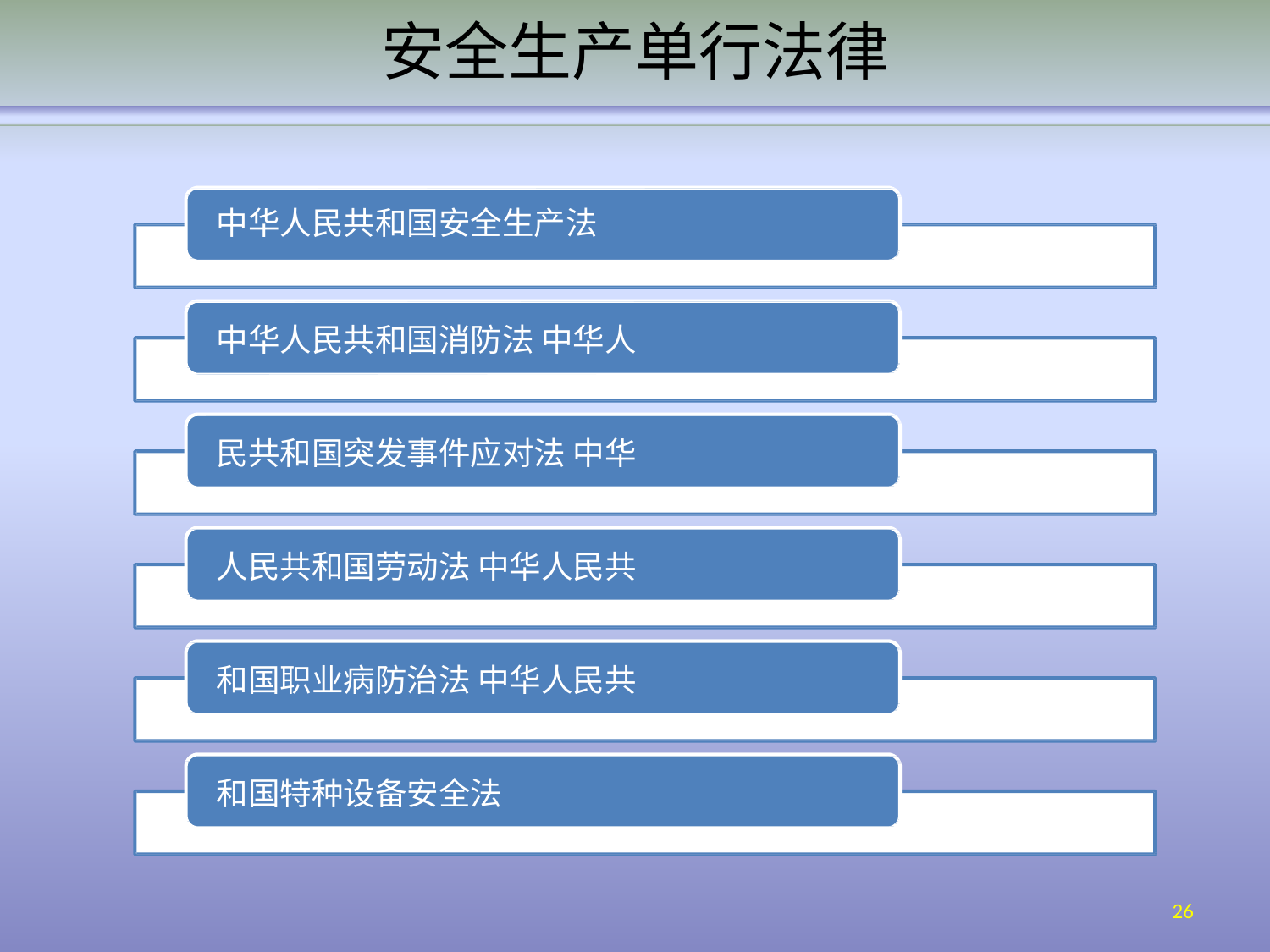

# 安全生产单行法律

中华人民共和国安全生产法
中华人民共和国消防法 中华人民共和国突发事件应对法 中华人民共和国劳动法 中华人民共和国职业病防治法 中华人民共和国特种设备安全法

26